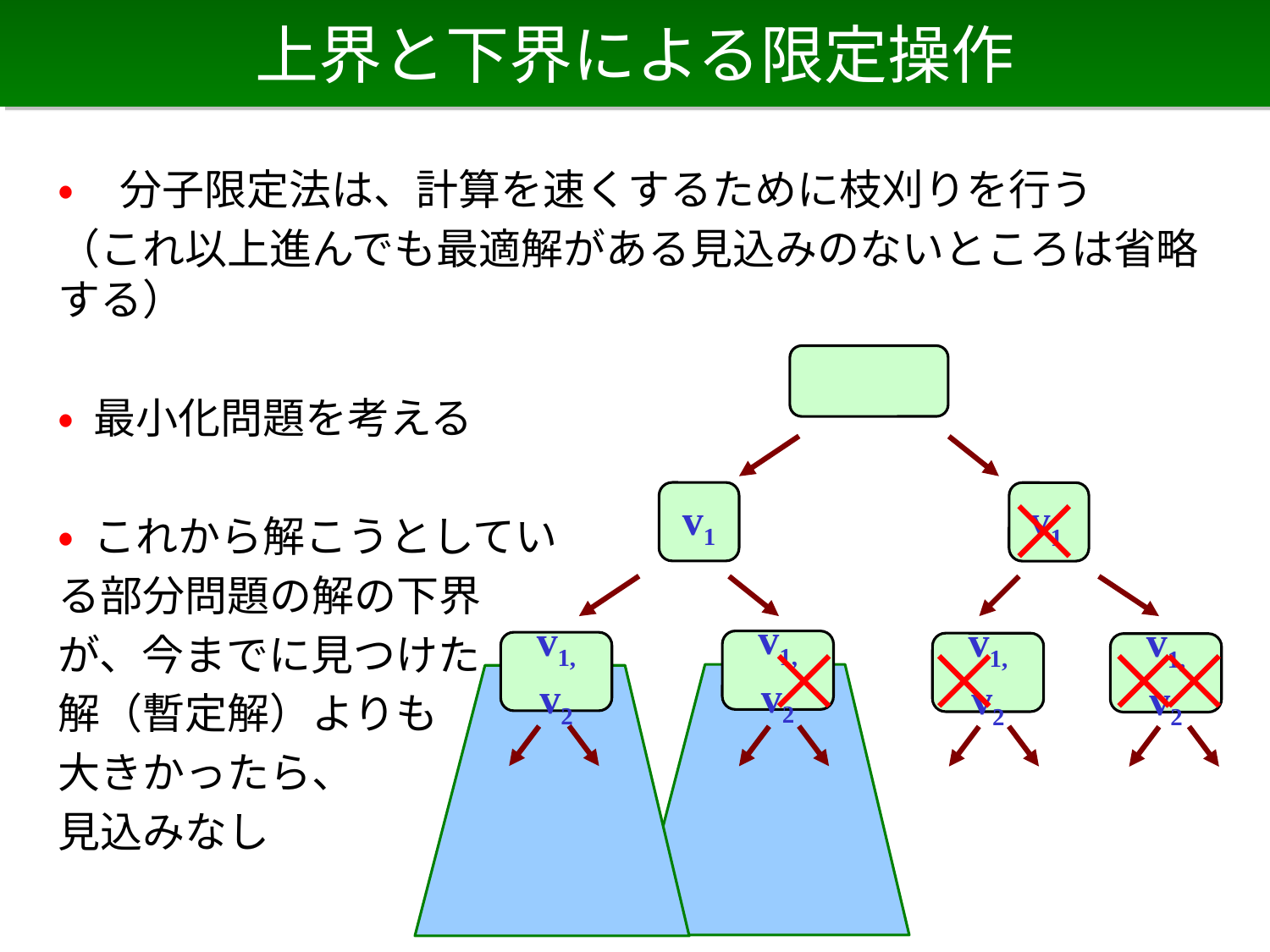

# 上界と下界による限定操作
• 分子限定法は、計算を速くするために枝刈りを行う
（これ以上進んでも最適解がある見込みのないところは省略する）

• 最小化問題を考える

• これから解こうとしてい
る部分問題の解の下界
が、今までに見つけた
解（暫定解）よりも
大きかったら、
見込みなし

v1
v1

v1, v2
v1, v2
v1, v2
v1, v2